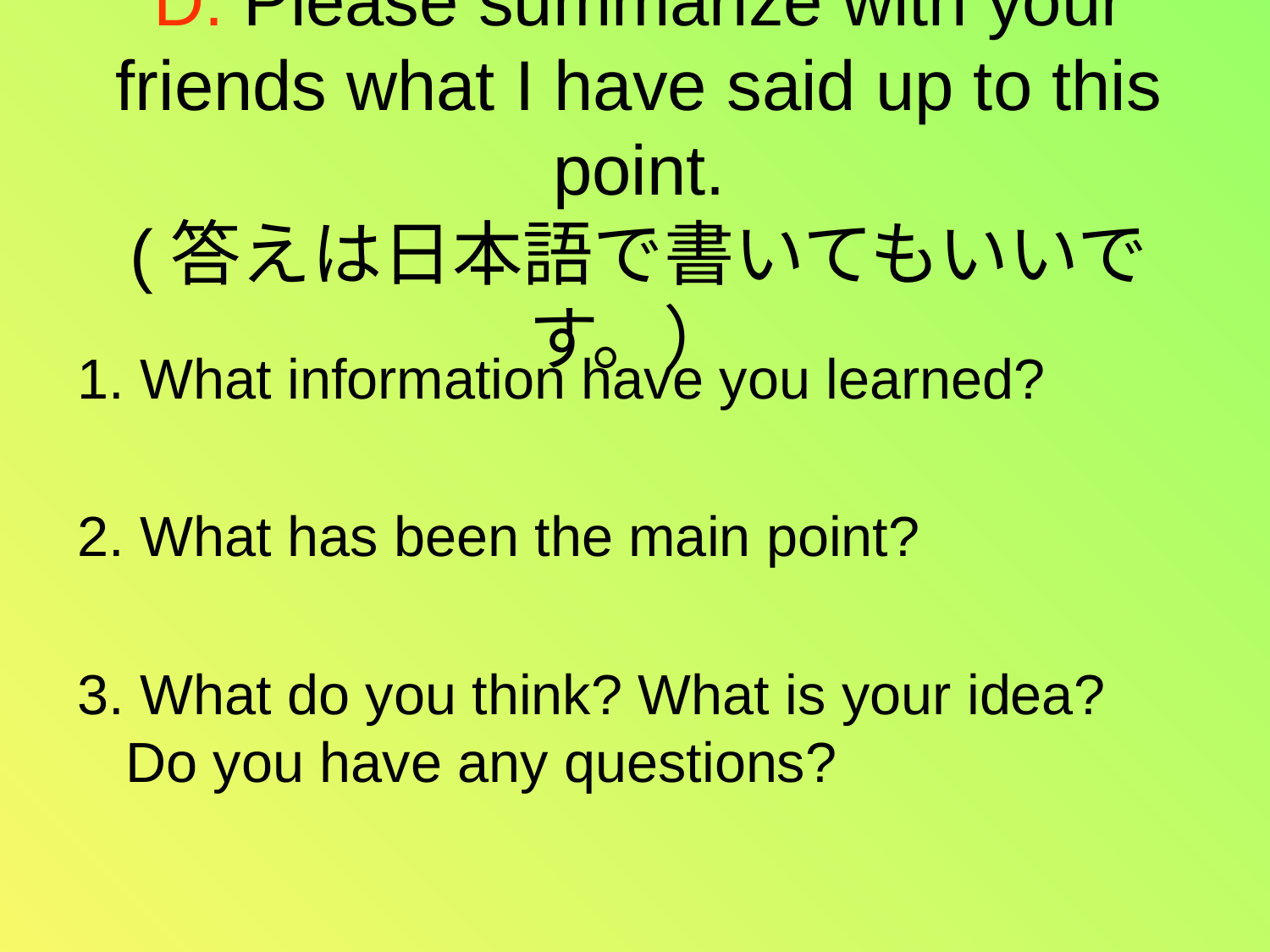

# D. Please summarize with your friends what I have said up to this point. (答えは日本語で書いてもいいです。）
1. What information have you learned?

2. What has been the main point?

3. What do you think? What is your idea? Do you have any questions?